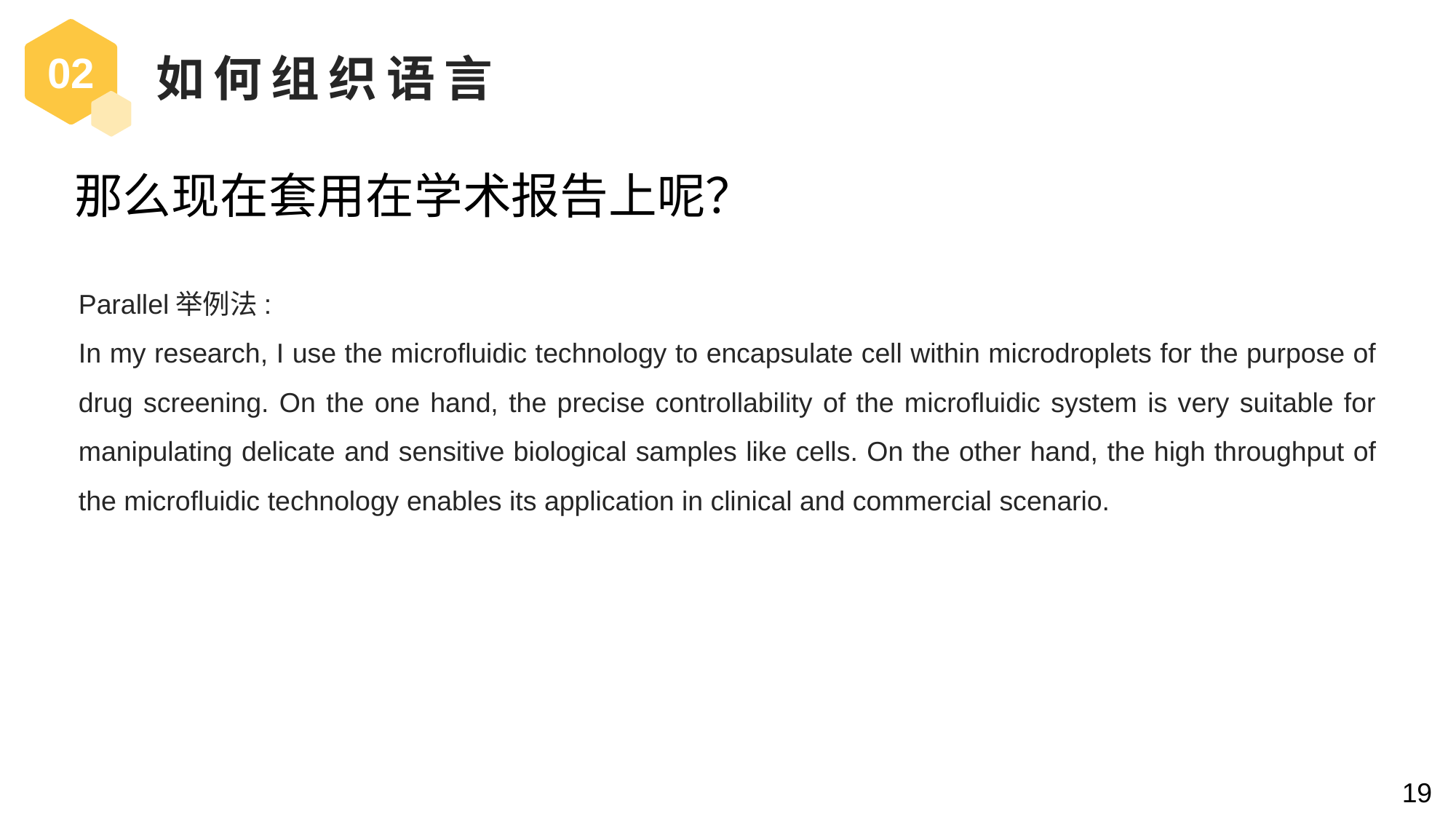

02
如何组织语言

那么现在套用在学术报告上呢？
Parallel举例法:
In my research, I use the microfluidic technology to encapsulate cell within microdroplets for the purpose of drug screening. On the one hand, the precise controllability of the microfluidic system is very suitable for manipulating delicate and sensitive biological samples like cells. On the other hand, the high throughput of the microfluidic technology enables its application in clinical and commercial scenario.
19